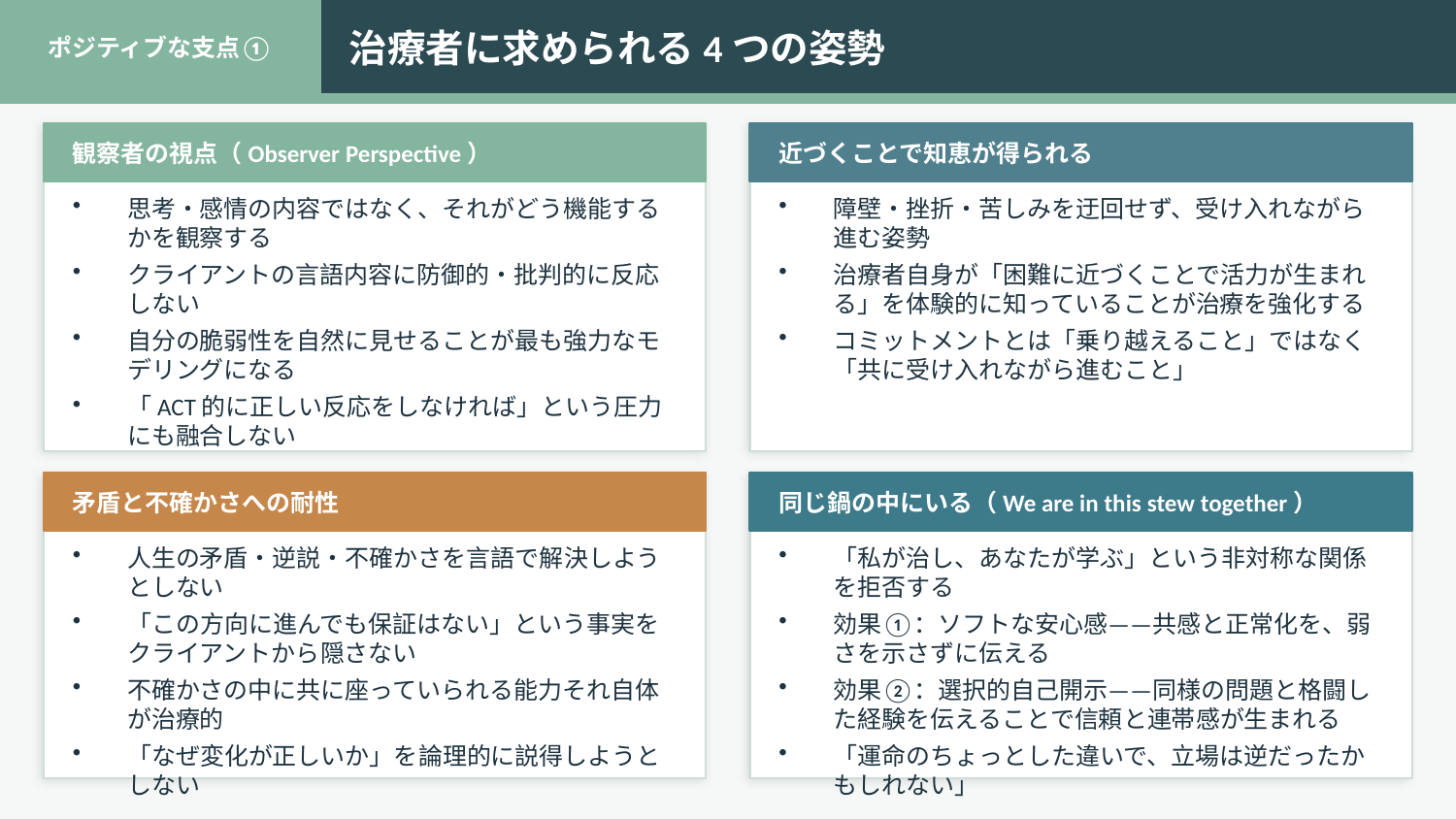

ポジティブな支点①
治療者に求められる4つの姿勢

観察者の視点（Observer Perspective）

近づくことで知恵が得られる
思考・感情の内容ではなく、それがどう機能するかを観察する
クライアントの言語内容に防御的・批判的に反応しない
自分の脆弱性を自然に見せることが最も強力なモデリングになる
「ACT的に正しい反応をしなければ」という圧力にも融合しない
障壁・挫折・苦しみを迂回せず、受け入れながら進む姿勢
治療者自身が「困難に近づくことで活力が生まれる」を体験的に知っていることが治療を強化する
コミットメントとは「乗り越えること」ではなく「共に受け入れながら進むこと」

矛盾と不確かさへの耐性

同じ鍋の中にいる（We are in this stew together）
人生の矛盾・逆説・不確かさを言語で解決しようとしない
「この方向に進んでも保証はない」という事実をクライアントから隠さない
不確かさの中に共に座っていられる能力それ自体が治療的
「なぜ変化が正しいか」を論理的に説得しようとしない
「私が治し、あなたが学ぶ」という非対称な関係を拒否する
効果①：ソフトな安心感——共感と正常化を、弱さを示さずに伝える
効果②：選択的自己開示——同様の問題と格闘した経験を伝えることで信頼と連帯感が生まれる
「運命のちょっとした違いで、立場は逆だったかもしれない」